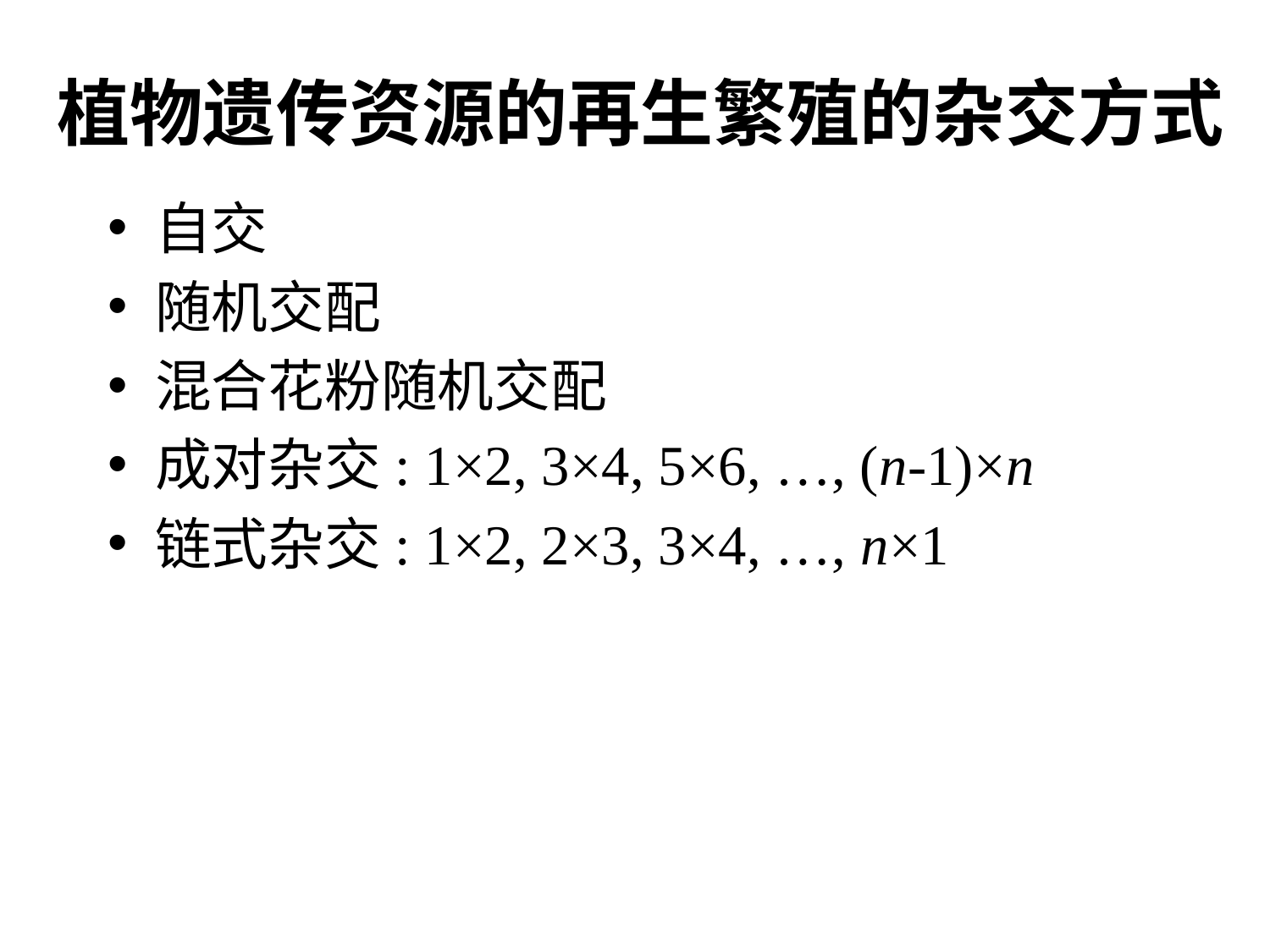

# 植物遗传资源的再生繁殖的杂交方式
自交
随机交配
混合花粉随机交配
成对杂交: 1×2, 3×4, 5×6, …, (n-1)×n
链式杂交: 1×2, 2×3, 3×4, …, n×1